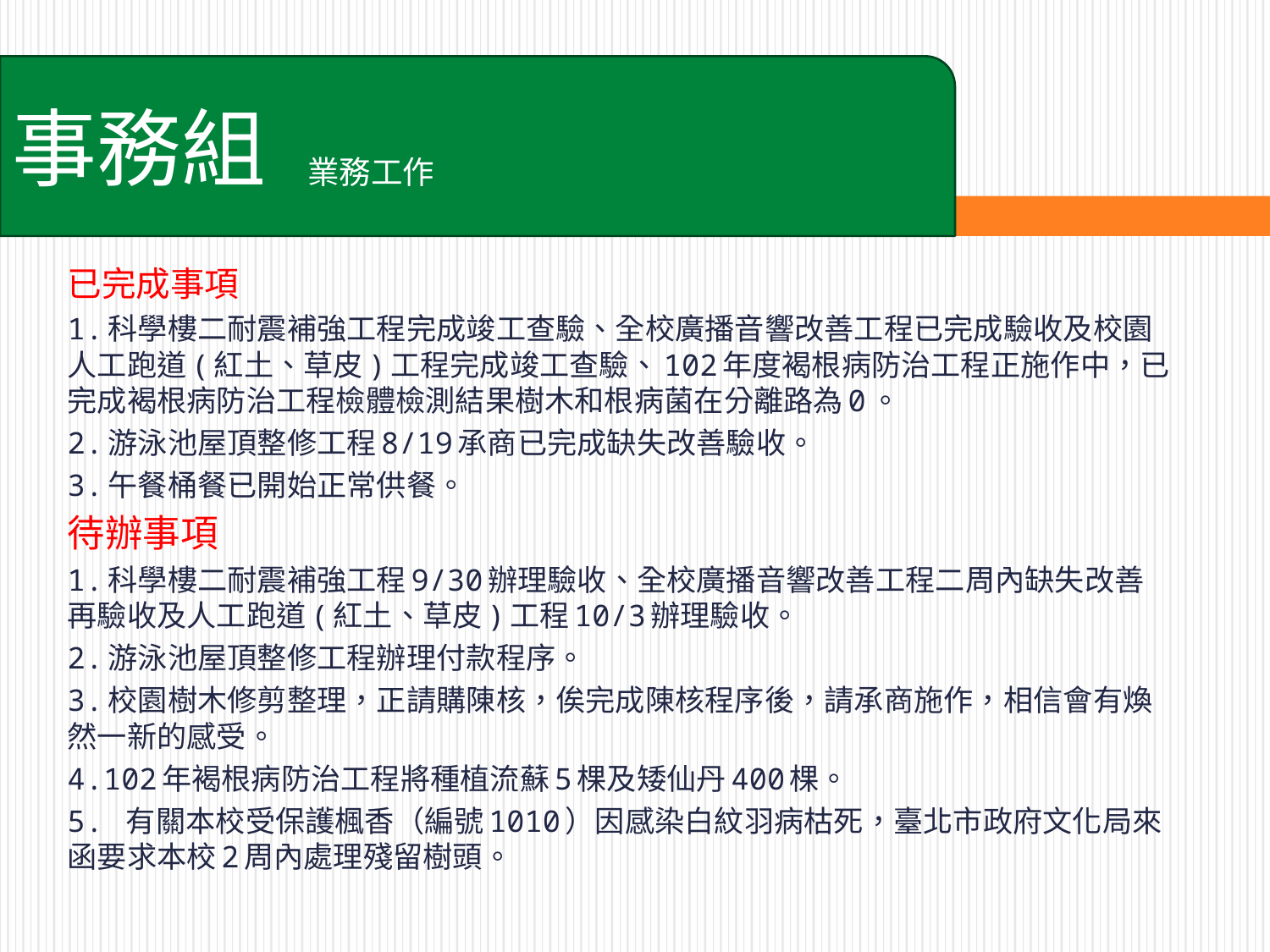

事務組
業務工作

已完成事項
1.科學樓二耐震補強工程完成竣工查驗、全校廣播音響改善工程已完成驗收及校園人工跑道(紅土、草皮)工程完成竣工查驗、102年度褐根病防治工程正施作中，已完成褐根病防治工程檢體檢測結果樹木和根病菌在分離路為0。
2.游泳池屋頂整修工程8/19承商已完成缺失改善驗收。
3.午餐桶餐已開始正常供餐。
待辦事項
1.科學樓二耐震補強工程9/30辦理驗收、全校廣播音響改善工程二周內缺失改善再驗收及人工跑道(紅土、草皮)工程10/3辦理驗收。
2.游泳池屋頂整修工程辦理付款程序。
3.校園樹木修剪整理，正請購陳核，俟完成陳核程序後，請承商施作，相信會有煥然一新的感受。
4.102年褐根病防治工程將種植流蘇5棵及矮仙丹400棵。
5. 有關本校受保護楓香（編號1010）因感染白紋羽病枯死，臺北市政府文化局來函要求本校2周內處理殘留樹頭。